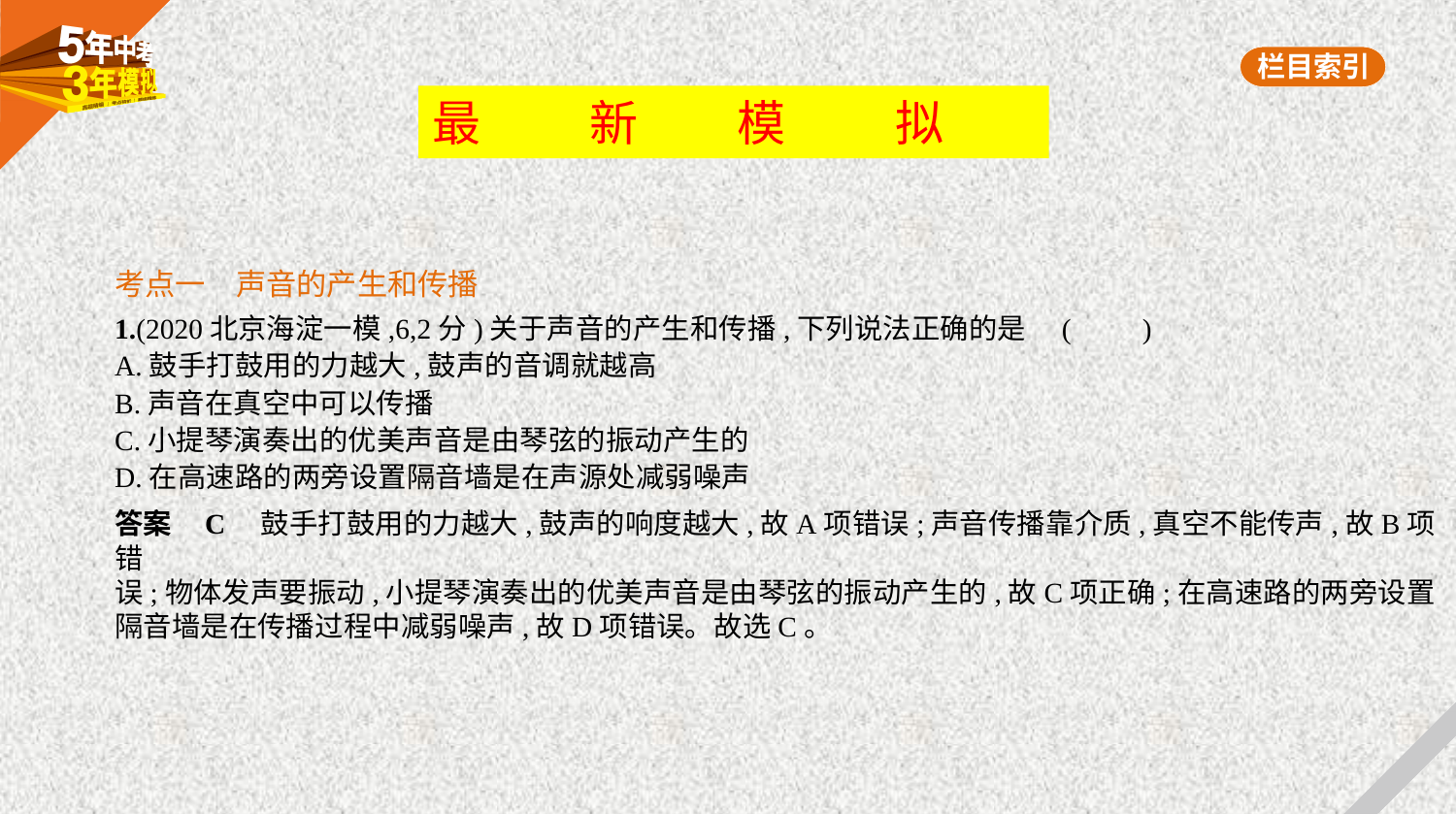

最          新         模          拟
考点一　声音的产生和传播
1.(2020北京海淀一模,6,2分)关于声音的产生和传播,下列说法正确的是 (　　)
A.鼓手打鼓用的力越大,鼓声的音调就越高
B.声音在真空中可以传播
C.小提琴演奏出的优美声音是由琴弦的振动产生的
D.在高速路的两旁设置隔音墙是在声源处减弱噪声
答案    C　鼓手打鼓用的力越大,鼓声的响度越大,故A项错误;声音传播靠介质,真空不能传声,故B项错
误;物体发声要振动,小提琴演奏出的优美声音是由琴弦的振动产生的,故C项正确;在高速路的两旁设置
隔音墙是在传播过程中减弱噪声,故D项错误。故选C。